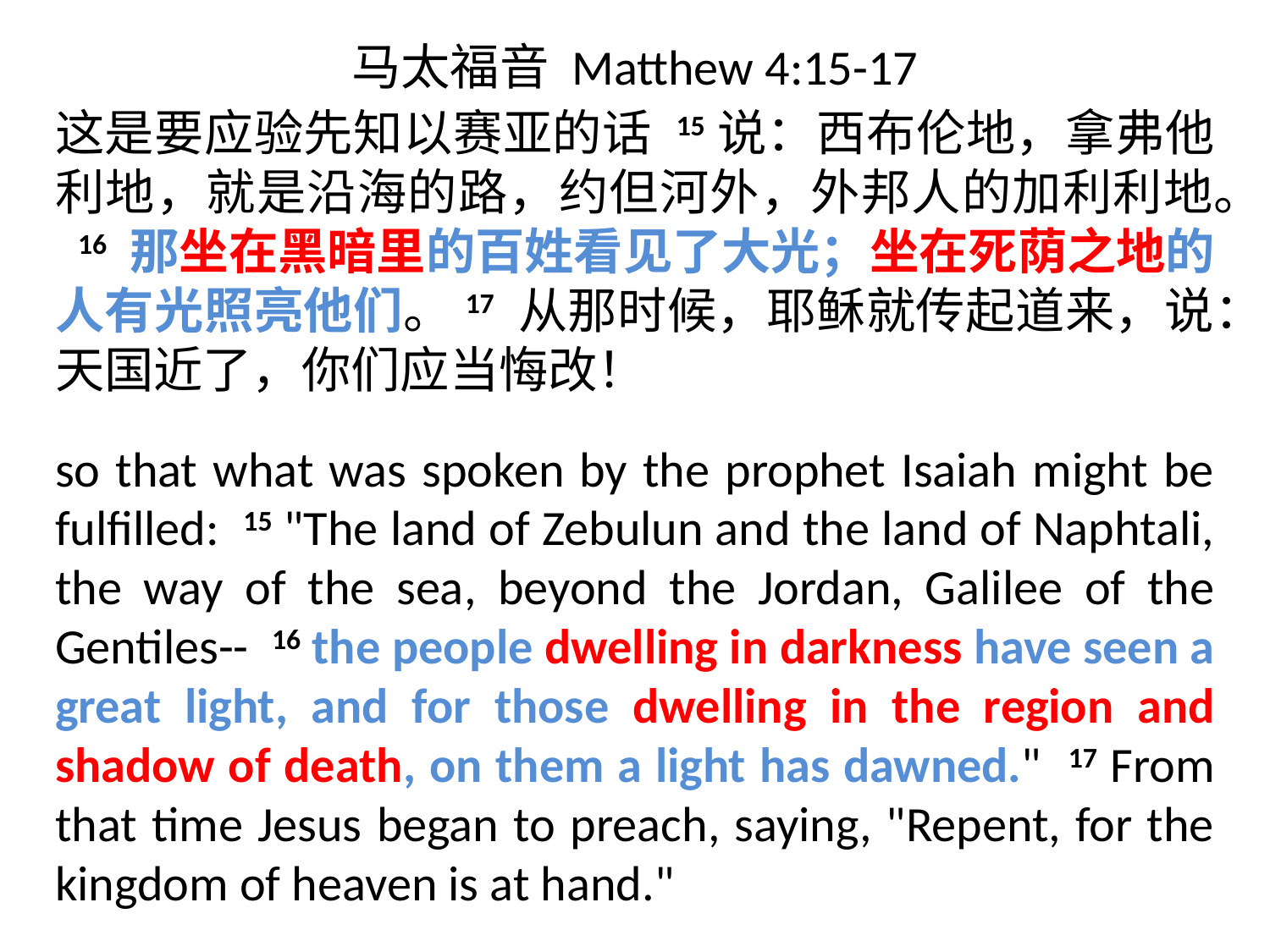

# 马太福音 Matthew 4:15-17
这是要应验先知以赛亚的话 15说：西布伦地，拿弗他利地，就是沿海的路，约但河外，外邦人的加利利地。 16 那坐在黑暗里的百姓看见了大光；坐在死荫之地的人有光照亮他们。17 从那时候，耶稣就传起道来，说：天国近了，你们应当悔改！

so that what was spoken by the prophet Isaiah might be fulfilled:  15 "The land of Zebulun and the land of Naphtali, the way of the sea, beyond the Jordan, Galilee of the Gentiles--  16 the people dwelling in darkness have seen a great light, and for those dwelling in the region and shadow of death, on them a light has dawned."  17 From that time Jesus began to preach, saying, "Repent, for the kingdom of heaven is at hand."